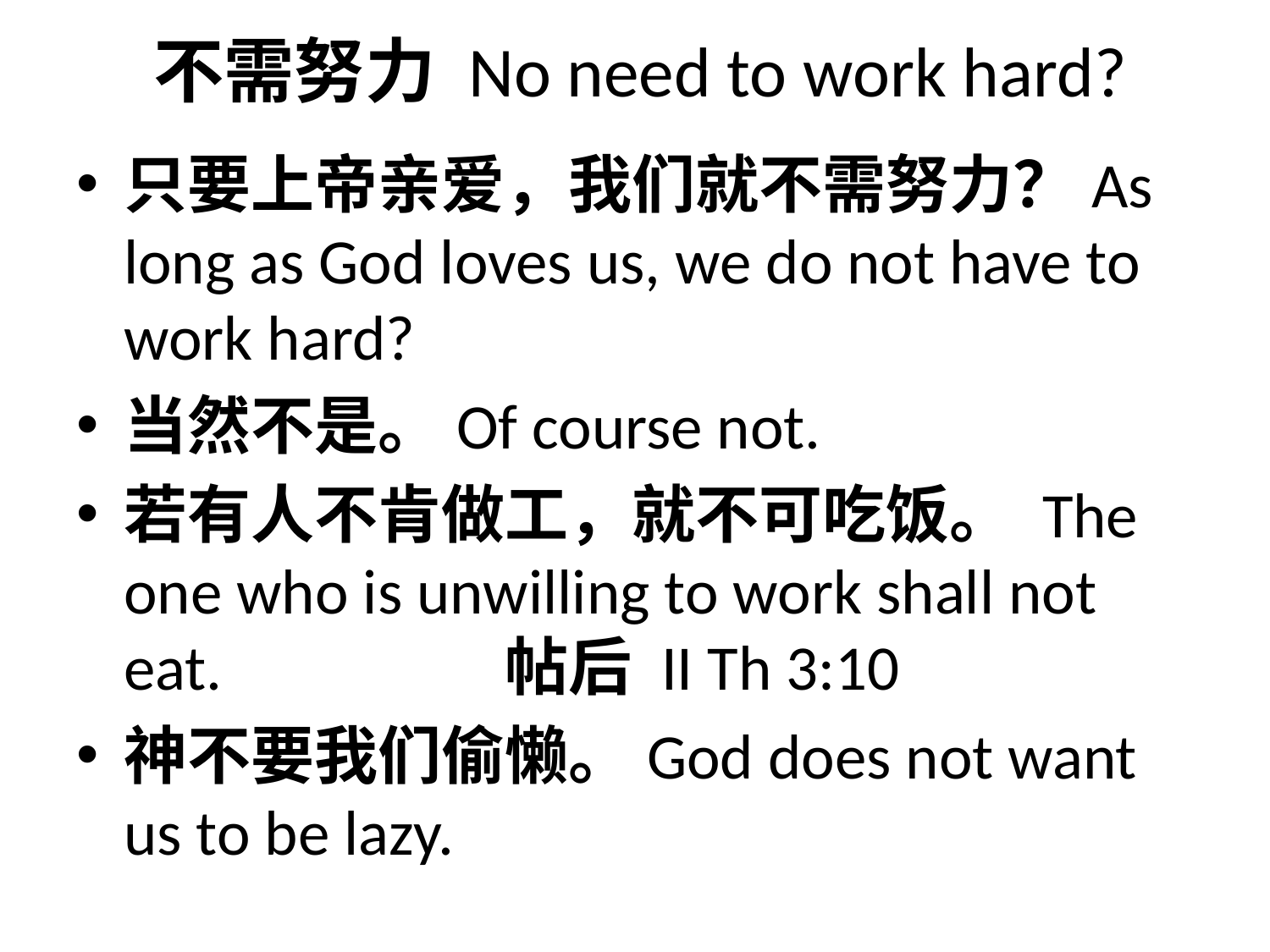

# 不需努力 No need to work hard?
只要上帝亲爱，我们就不需努力？As long as God loves us, we do not have to work hard?
当然不是。Of course not.
若有人不肯做工，就不可吃饭。 The one who is unwilling to work shall not eat.			帖后 II Th 3:10
神不要我们偷懒。God does not want us to be lazy.